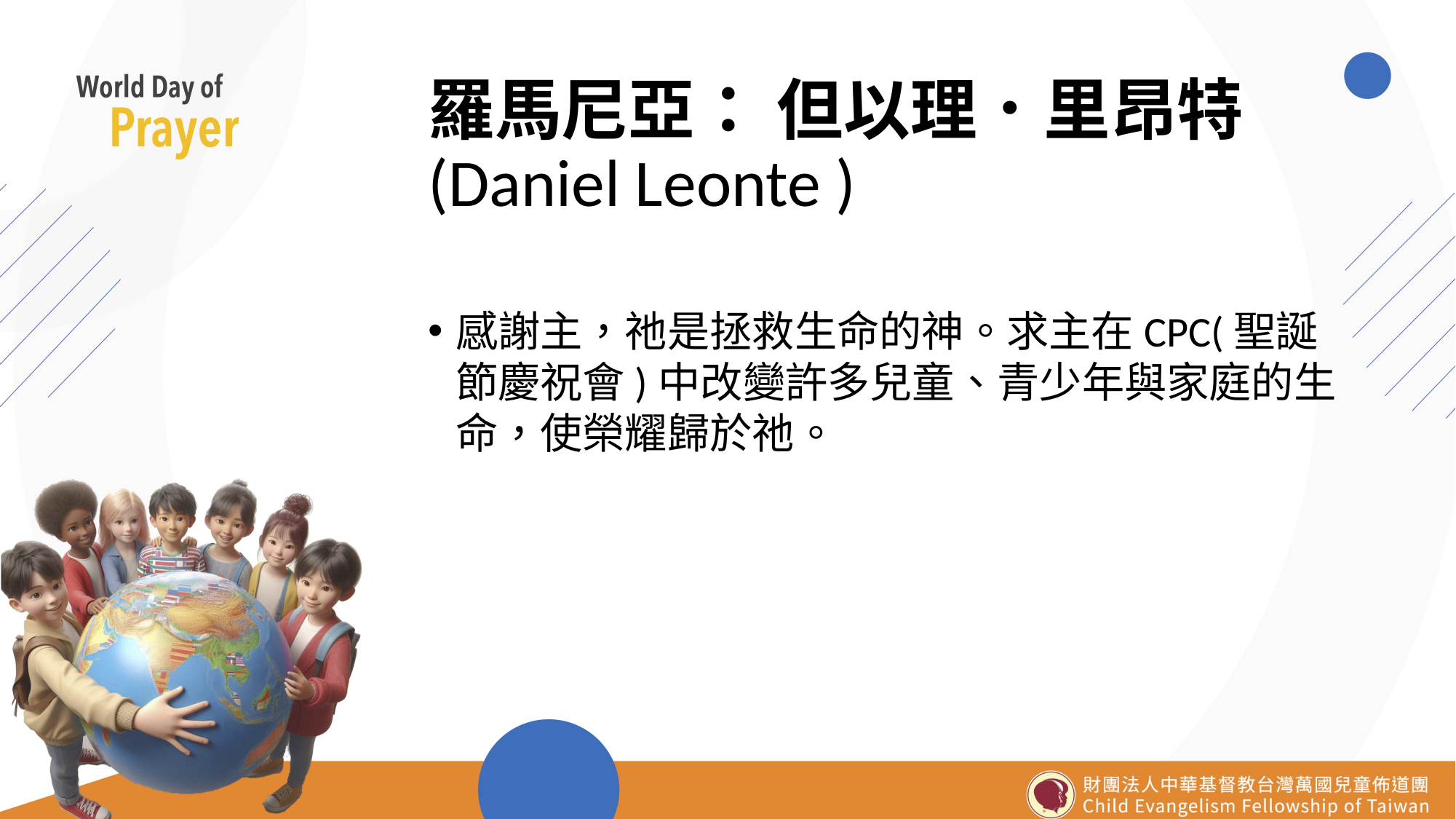

# 羅馬尼亞： 但以理．里昂特(Daniel Leonte )
感謝主，祂是拯救生命的神。求主在CPC(聖誕節慶祝會)中改變許多兒童、青少年與家庭的生命，使榮耀歸於祂。